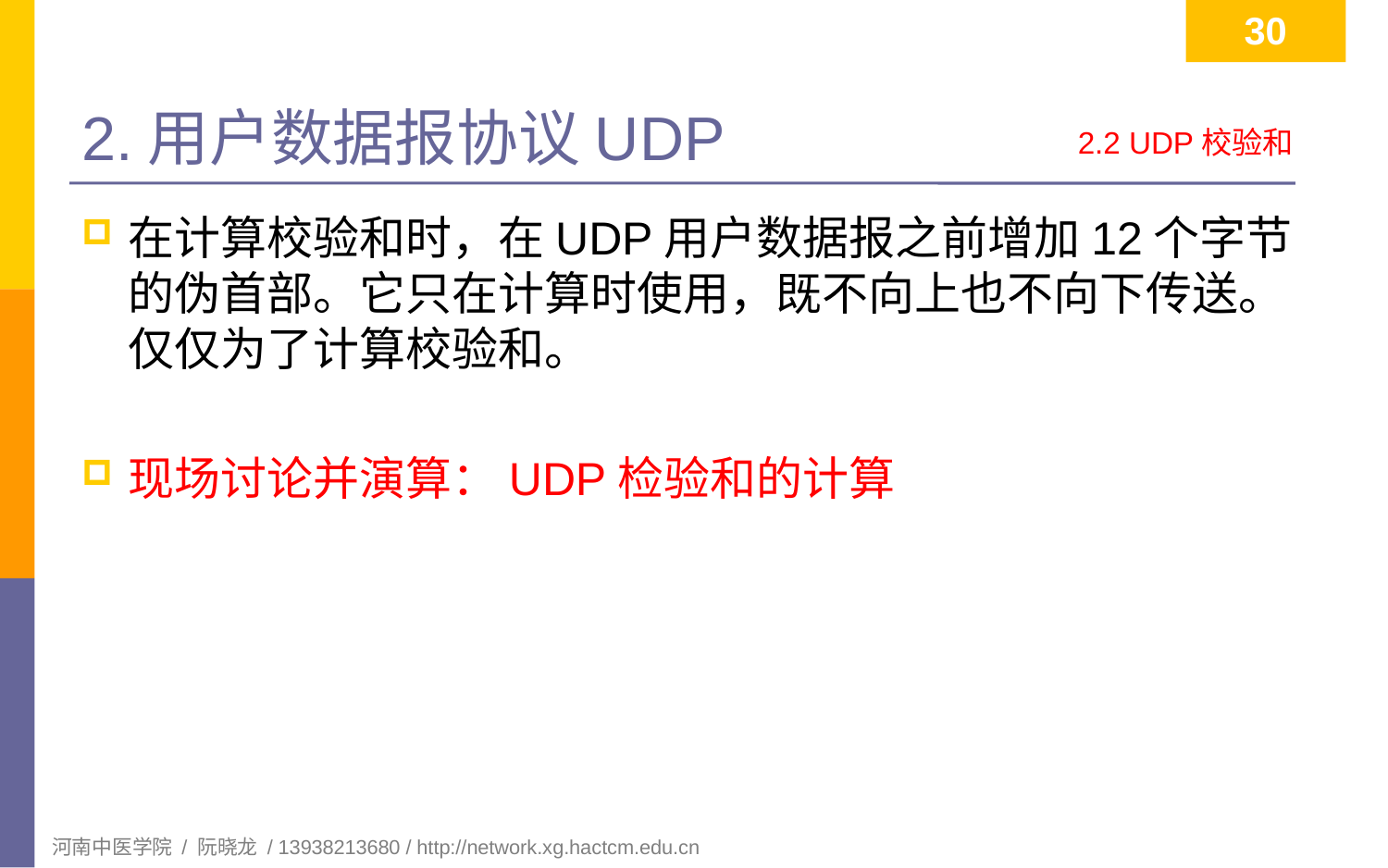

30
# 2.用户数据报协议UDP
2.2 UDP校验和
在计算校验和时，在UDP用户数据报之前增加12个字节的伪首部。它只在计算时使用，既不向上也不向下传送。仅仅为了计算校验和。

现场讨论并演算：UDP检验和的计算